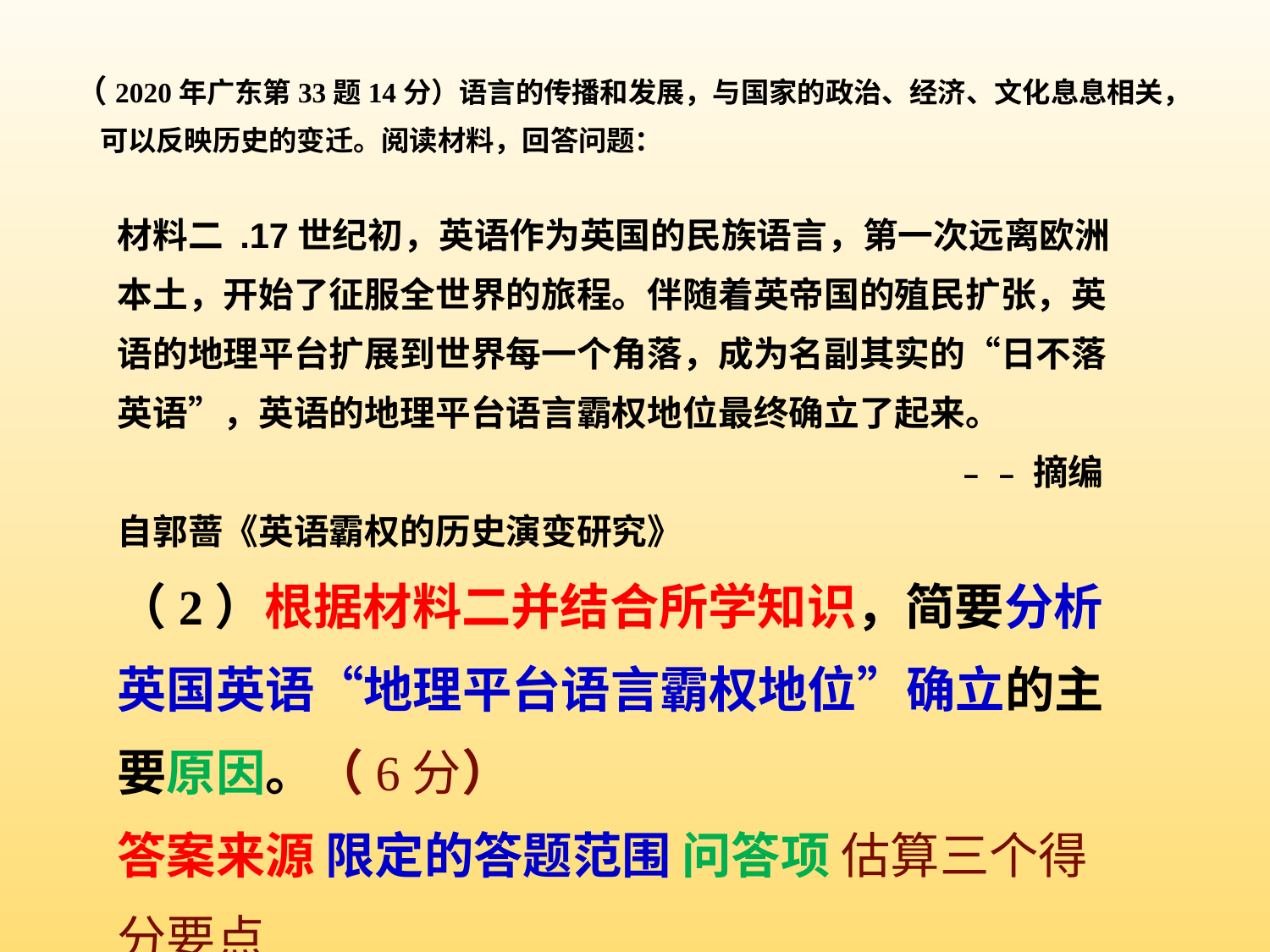

#
（2020年广东第33题14分）语言的传播和发展，与国家的政治、经济、文化息息相关，可以反映历史的变迁。阅读材料，回答问题：

材料二 .17世纪初，英语作为英国的民族语言，第一次远离欧洲本土，开始了征服全世界的旅程。伴随着英帝国的殖民扩张，英语的地理平台扩展到世界每一个角落，成为名副其实的“日不落英语”，英语的地理平台语言霸权地位最终确立了起来。                                                                                                        ﹣﹣摘编自郭蔷《英语霸权的历史演变研究》
（2）根据材料二并结合所学知识，简要分析英国英语“地理平台语言霸权地位”确立的主要原因。（6分）
答案来源 限定的答题范围 问答项 估算三个得分要点